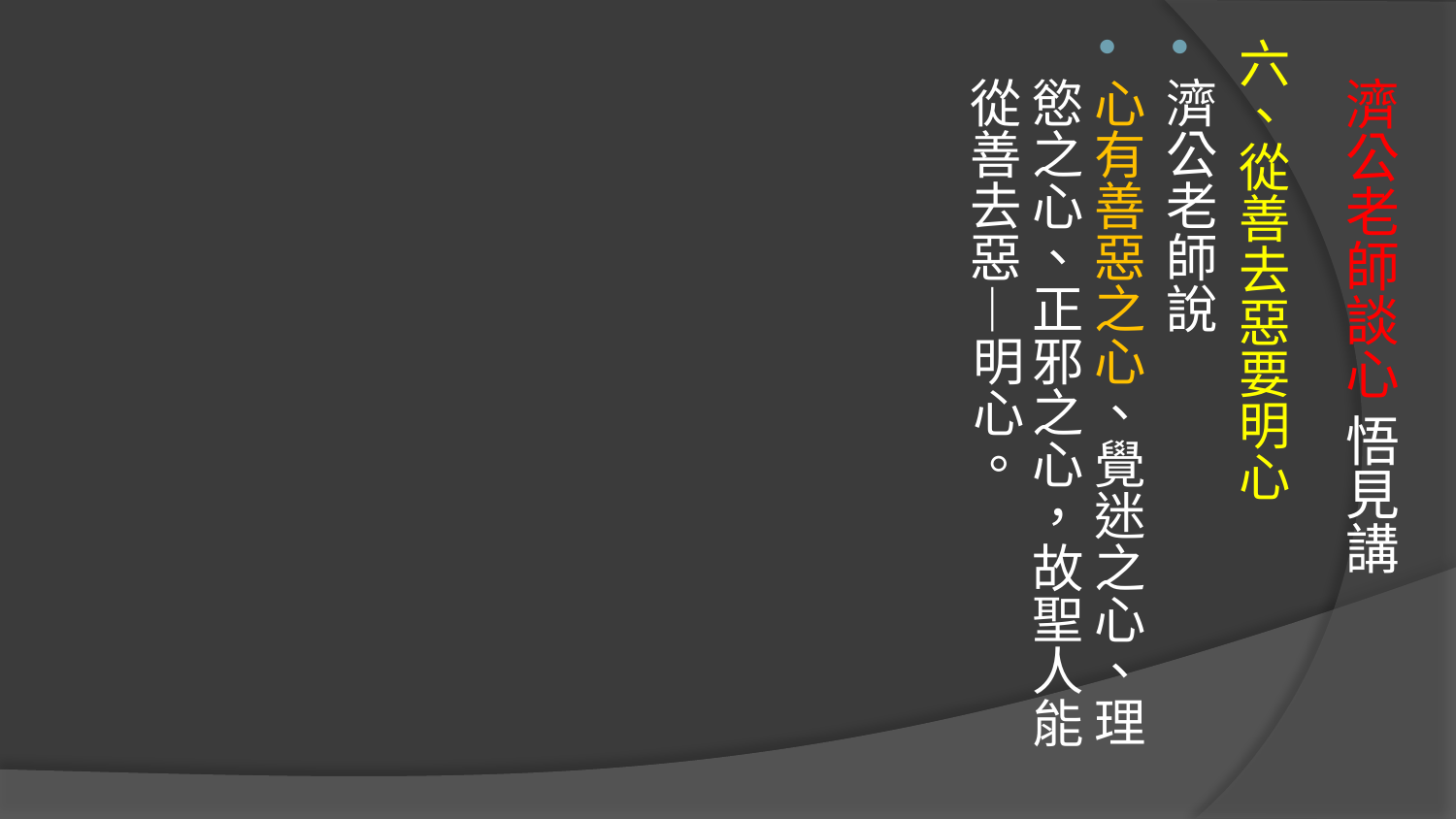

六、從善去惡要明心
濟公老師說
心有善惡之心、覺迷之心、理慾之心、正邪之心，故聖人能從善去惡—明心。

# 濟公老師談心 悟見講